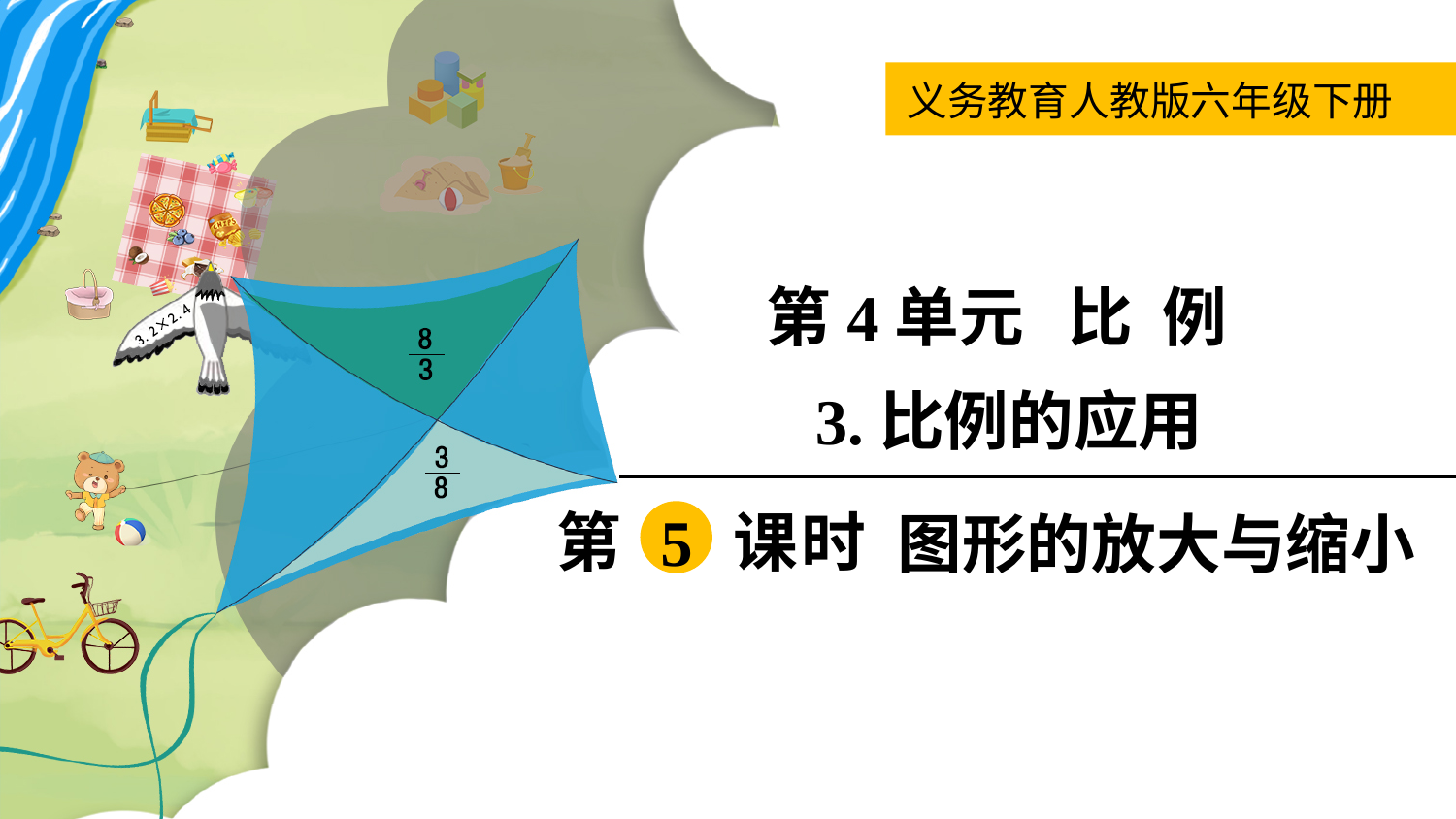

义务教育人教版六年级下册
第4单元   比  例
3.比例的应用
第 5 课时
图形的放大与缩小